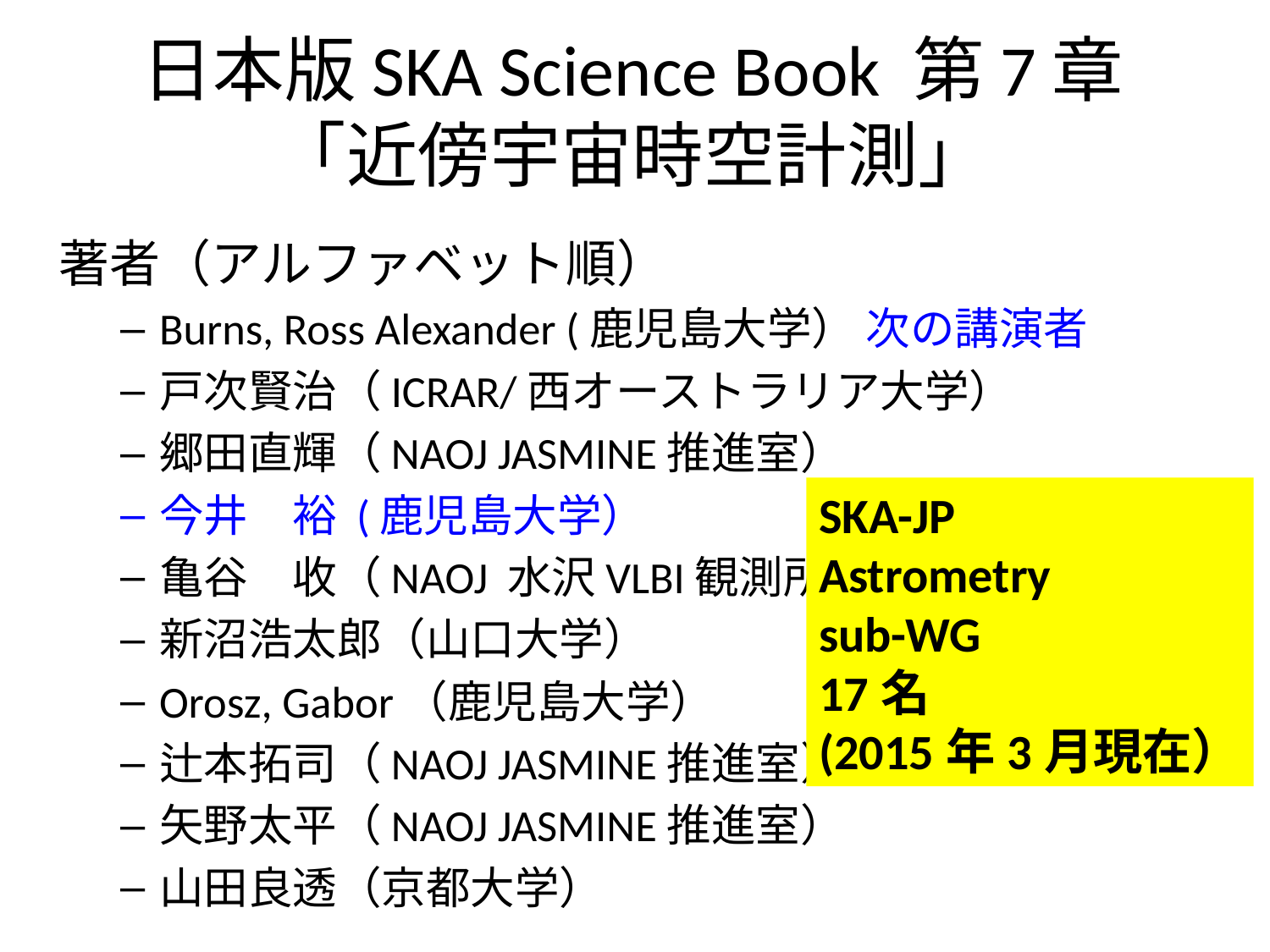

# 日本版SKA Science Book 第7章 「近傍宇宙時空計測」
著者（アルファベット順）
Burns, Ross Alexander (鹿児島大学） 次の講演者
戸次賢治（ICRAR/西オーストラリア大学）
郷田直輝（NAOJ JASMINE推進室）
今井　裕 (鹿児島大学）
亀谷　收（NAOJ 水沢VLBI観測所）
新沼浩太郎（山口大学）
Orosz, Gabor（鹿児島大学）
辻本拓司（NAOJ JASMINE推進室）
矢野太平（NAOJ JASMINE推進室）
山田良透（京都大学）
SKA-JP
Astrometry
sub-WG
17名
(2015年3月現在）